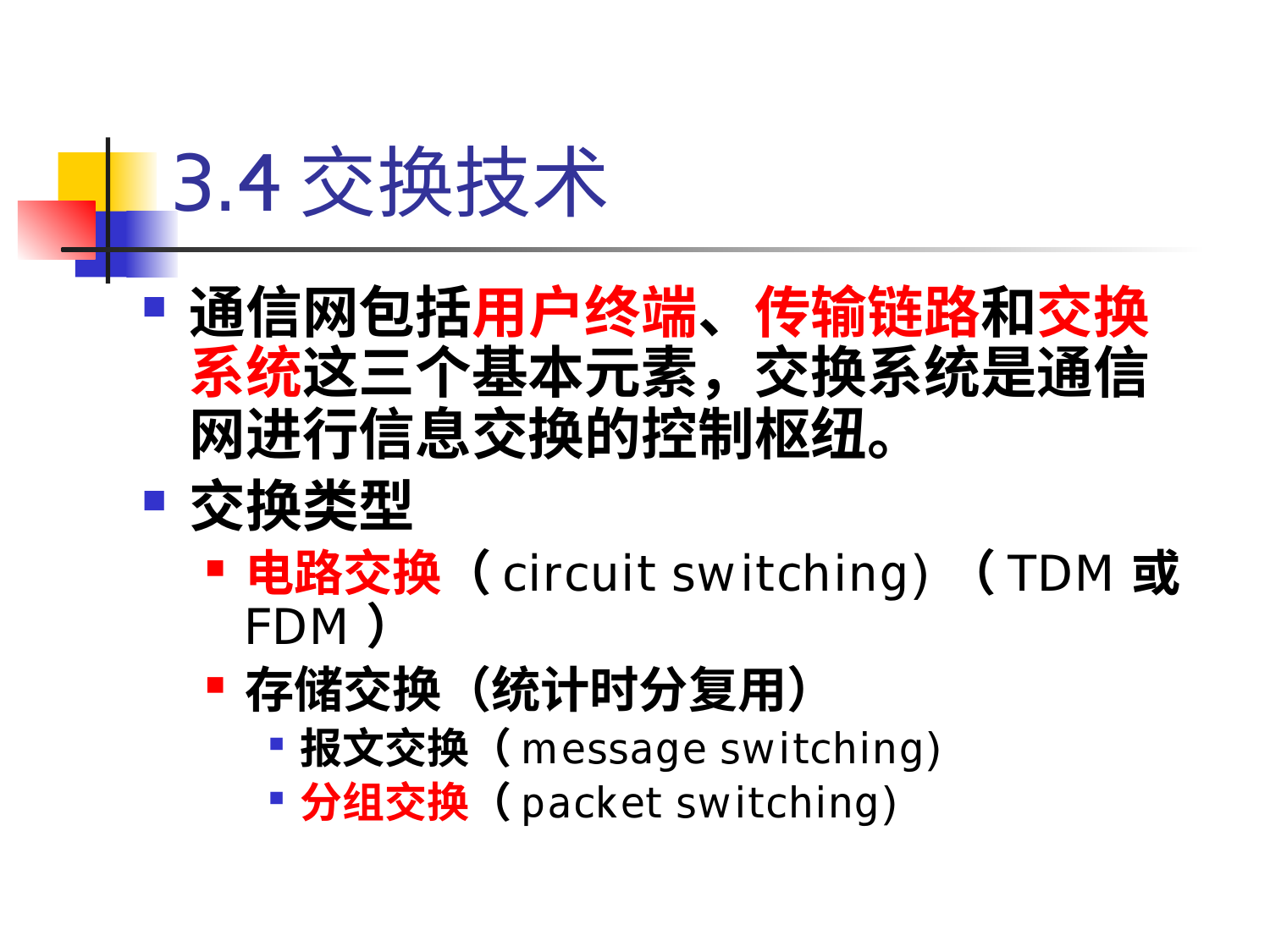

# 3.4交换技术
通信网包括用户终端、传输链路和交换系统这三个基本元素，交换系统是通信网进行信息交换的控制枢纽。
交换类型
电路交换（circuit switching)（TDM或FDM）
存储交换（统计时分复用）
报文交换（message switching)
分组交换（packet switching)